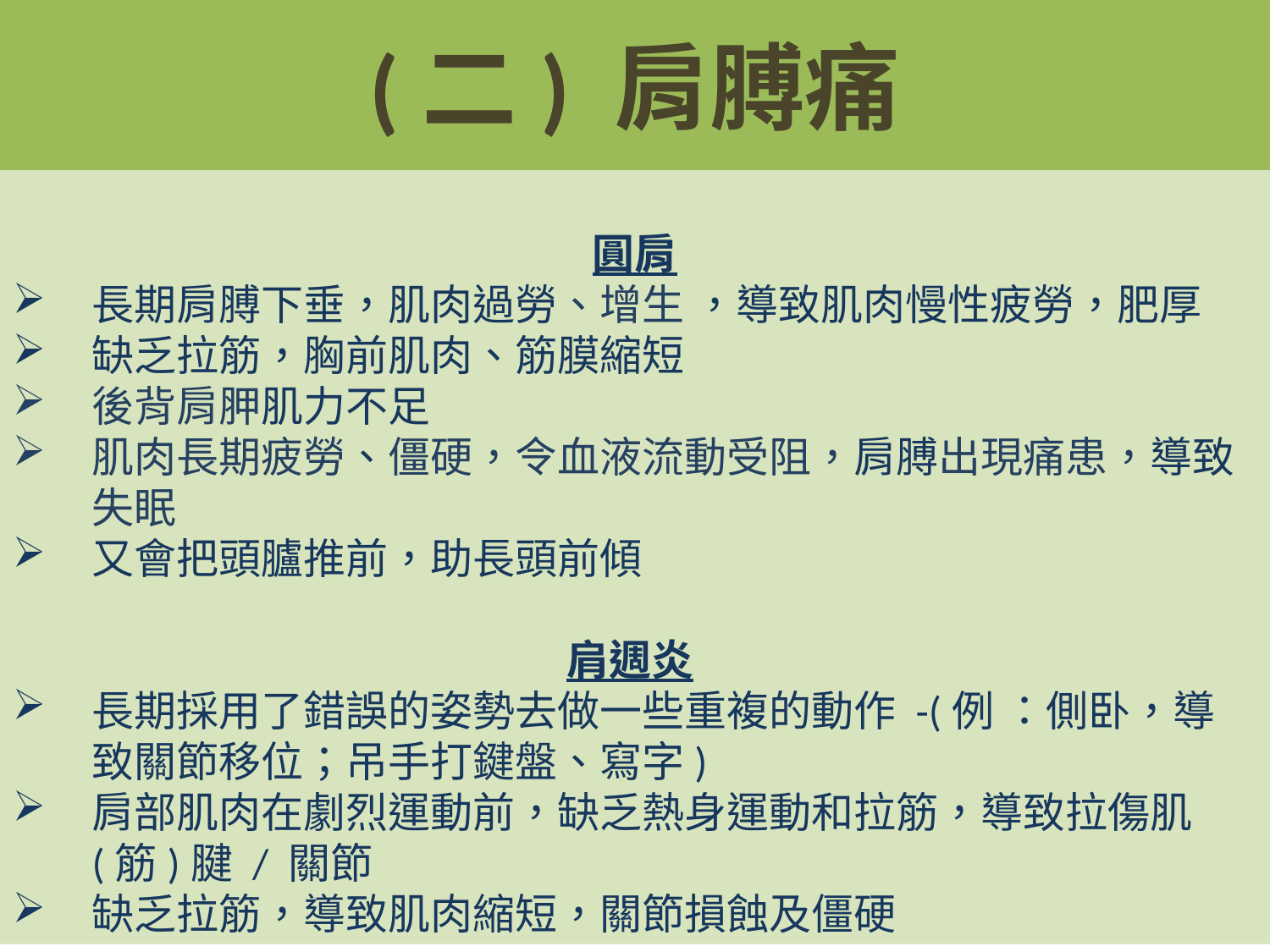

# (二) 肩膊痛

圓肩
長期肩膊下垂，肌肉過勞、增生 ，導致肌肉慢性疲勞，肥厚
缺乏拉筋，胸前肌肉、筋膜縮短
後背肩胛肌力不足
肌肉長期疲勞、僵硬，令血液流動受阻，肩膊出現痛患，導致失眠
又會把頭臚推前，助長頭前傾

肩週炎
長期採用了錯誤的姿勢去做一些重複的動作 -(例 ：側卧，導致關節移位；吊手打鍵盤、寫字)
肩部肌肉在劇烈運動前，缺乏熱身運動和拉筋，導致拉傷肌(筋)腱 / 關節
缺乏拉筋，導致肌肉縮短，關節損蝕及僵硬